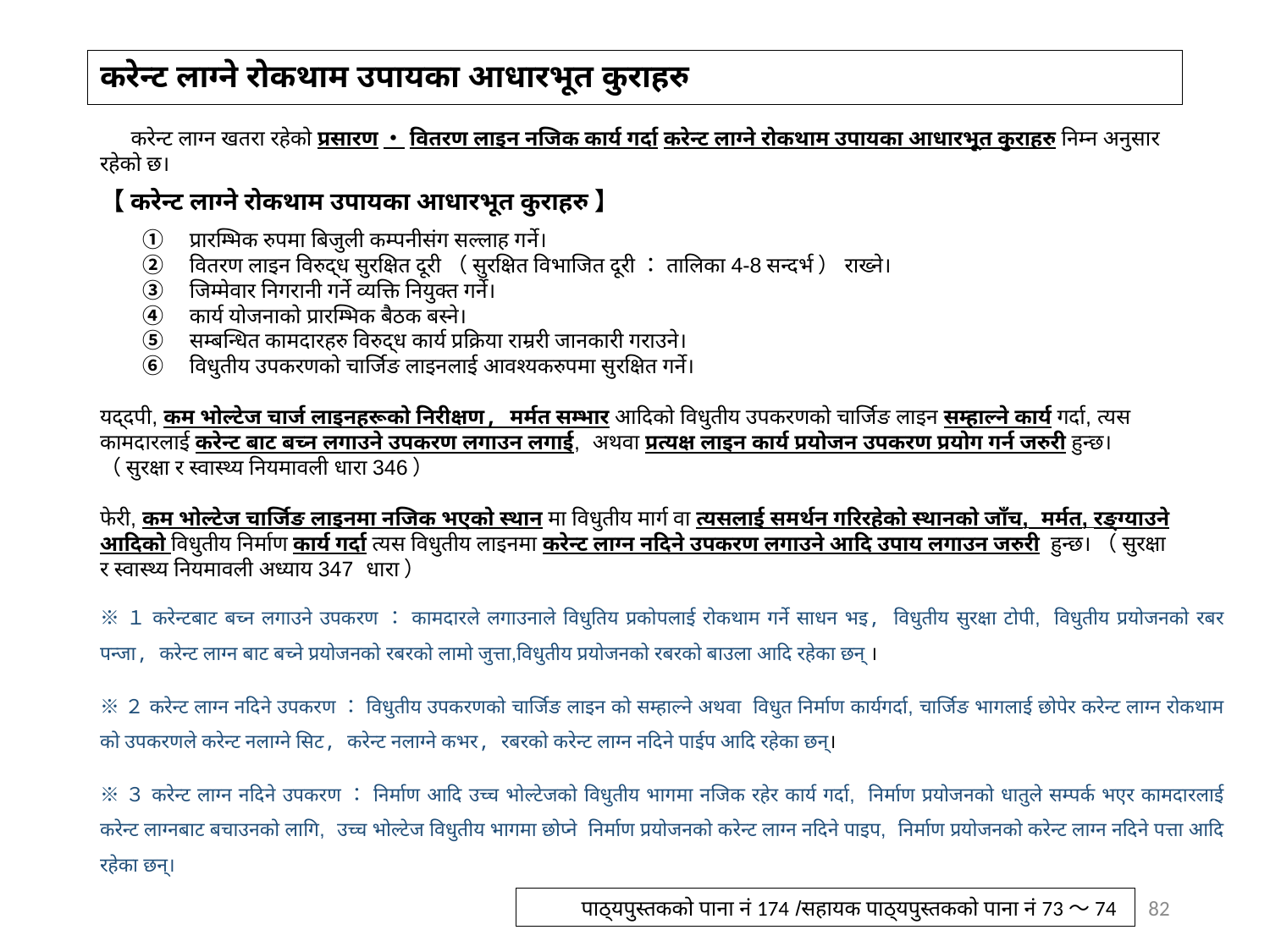

# करेन्ट लाग्ने रोकथाम उपायका आधारभूत कुराहरु
　 करेन्ट लाग्न खतरा रहेको प्रसारण・वितरण लाइन नजिक कार्य गर्दा करेन्ट लाग्ने रोकथाम उपायका आधारभूत कुराहरु निम्न अनुसार रहेको छ।
【करेन्ट लाग्ने रोकथाम उपायका आधारभूत कुराहरु】
　　①　प्रारम्भिक रुपमा बिजुली कम्पनीसंग सल्लाह गर्ने।
　　②　वितरण लाइन विरुद्ध सुरक्षित दूरी（सुरक्षित विभाजित दूरी：तालिका 4-8 सन्दर्भ）राख्ने।
　　③　जिम्मेवार निगरानी गर्ने व्यक्ति नियुक्त गर्ने।
　　④　कार्य योजनाको प्रारम्भिक बैठक बस्ने।
　　⑤　सम्बन्धित कामदारहरु विरुद्ध कार्य प्रक्रिया राम्ररी जानकारी गराउने।
　　⑥　विधुतीय उपकरणको चार्जिङ लाइनलाई आवश्यकरुपमा सुरक्षित गर्ने।

यद्दपी, कम भोल्टेज चार्ज लाइनहरूको निरीक्षण, मर्मत सम्भार आदिको विधुतीय उपकरणको चार्जिङ लाइन सम्हाल्ने कार्य गर्दा, त्यस कामदारलाई करेन्ट बाट बच्न लगाउने उपकरण लगाउन लगाई, अथवा प्रत्यक्ष लाइन कार्य प्रयोजन उपकरण प्रयोग गर्न जरुरी हुन्छ।（सुरक्षा र स्वास्थ्य नियमावली धारा 346）

फेरी, कम भोल्टेज चार्जिङ लाइनमा नजिक भएको स्थान मा विधुतीय मार्ग वा त्यसलाई समर्थन गरिरहेको स्थानको जाँच, मर्मत, रङ्ग्याउने आदिको विधुतीय निर्माण कार्य गर्दा त्यस विधुतीय लाइनमा करेन्ट लाग्न नदिने उपकरण लगाउने आदि उपाय लगाउन जरुरी  हुन्छ।（सुरक्षा र स्वास्थ्य नियमावली अध्याय 347 धारा）

※１करेन्टबाट बच्न लगाउने उपकरण：कामदारले लगाउनाले विधुतिय प्रकोपलाई रोकथाम गर्ने साधन भइ, विधुतीय सुरक्षा टोपी, विधुतीय प्रयोजनको रबर पन्जा, करेन्ट लाग्न बाट बच्ने प्रयोजनको रबरको लामो जुत्ता,विधुतीय प्रयोजनको रबरको बाउला आदि रहेका छन् ।
※２करेन्ट लाग्न नदिने उपकरण：विधुतीय उपकरणको चार्जिङ लाइन को सम्हाल्ने अथवा  विधुत निर्माण कार्यगर्दा, चार्जिङ भागलाई छोपेर करेन्ट लाग्न रोकथाम को उपकरणले करेन्ट नलाग्ने सिट, करेन्ट नलाग्ने कभर, रबरको करेन्ट लाग्न नदिने पाईप आदि रहेका छन्।
※３करेन्ट लाग्न नदिने उपकरण：निर्माण आदि उच्च भोल्टेजको विधुतीय भागमा नजिक रहेर कार्य गर्दा, निर्माण प्रयोजनको धातुले सम्पर्क भएर कामदारलाई करेन्ट लाग्नबाट बचाउनको लागि, उच्च भोल्टेज विधुतीय भागमा छोप्ने  निर्माण प्रयोजनको करेन्ट लाग्न नदिने पाइप, निर्माण प्रयोजनको करेन्ट लाग्न नदिने पत्ता आदि रहेका छन्।

82
पाठ्यपुस्तकको पाना नं 174 /सहायक पाठ्यपुस्तकको पाना नं 73～74